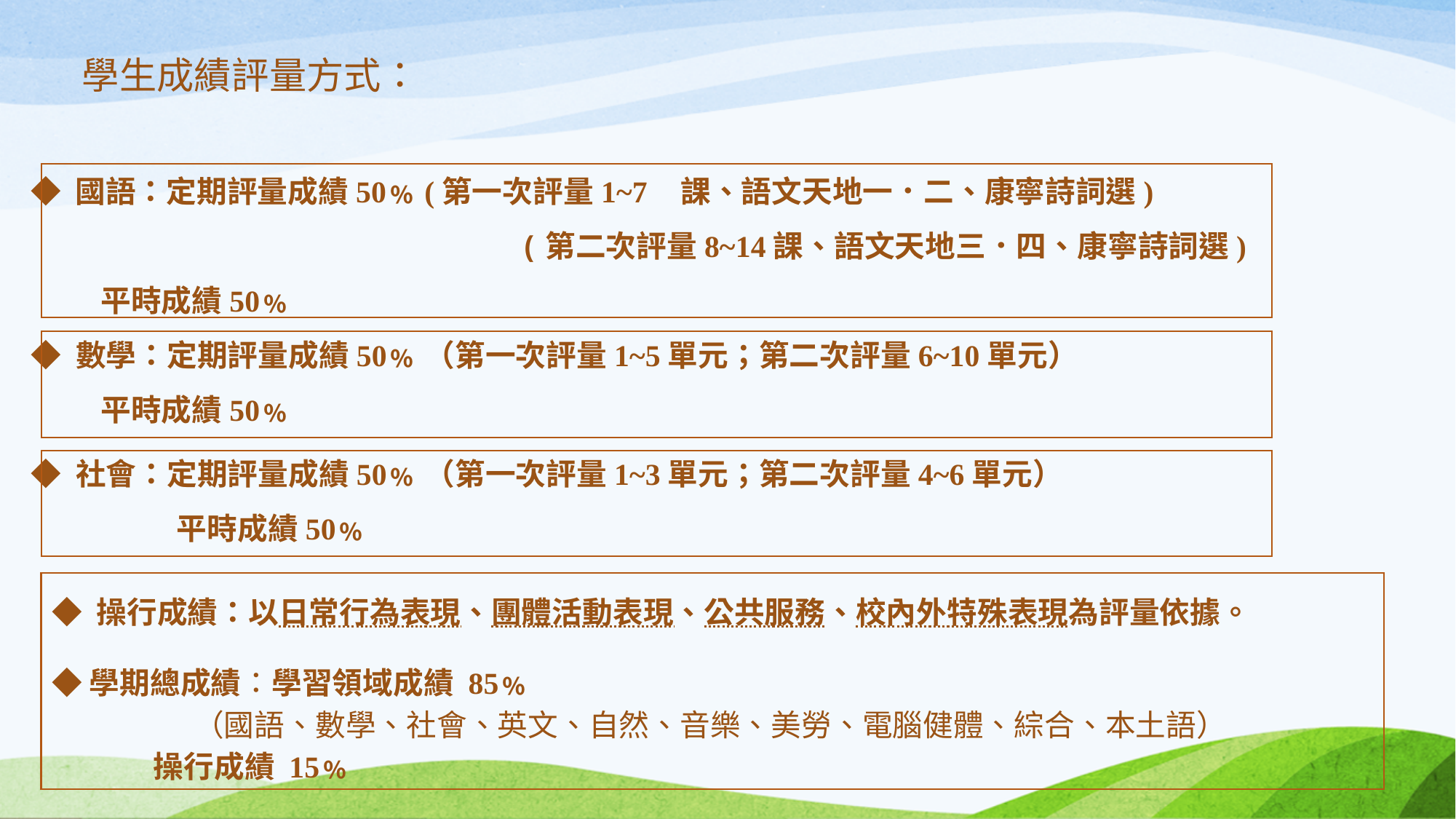

# 學生成績評量方式：
   ◆ 國語：定期評量成績50﹪ (第一次評量1~7  課、語文天地一．二、康寧詩詞選)
                            (第二次評量8~14課、語文天地三．四、康寧詩詞選)
            平時成績50﹪
   ◆ 數學：定期評量成績50﹪（第一次評量1~5單元；第二次評量6~10單元）
            平時成績50﹪
   ◆ 社會：定期評量成績50﹪（第一次評量1~3單元；第二次評量4~6單元）
                       平時成績50﹪

◆ 操行成績：以日常行為表現、團體活動表現、公共服務、校內外特殊表現為評量依據。

◆學期總成績：學習領域成績 85﹪
                    （國語、數學、社會、英文、自然、音樂、美勞、電腦健體、綜合、本土語）
              操行成績 15﹪